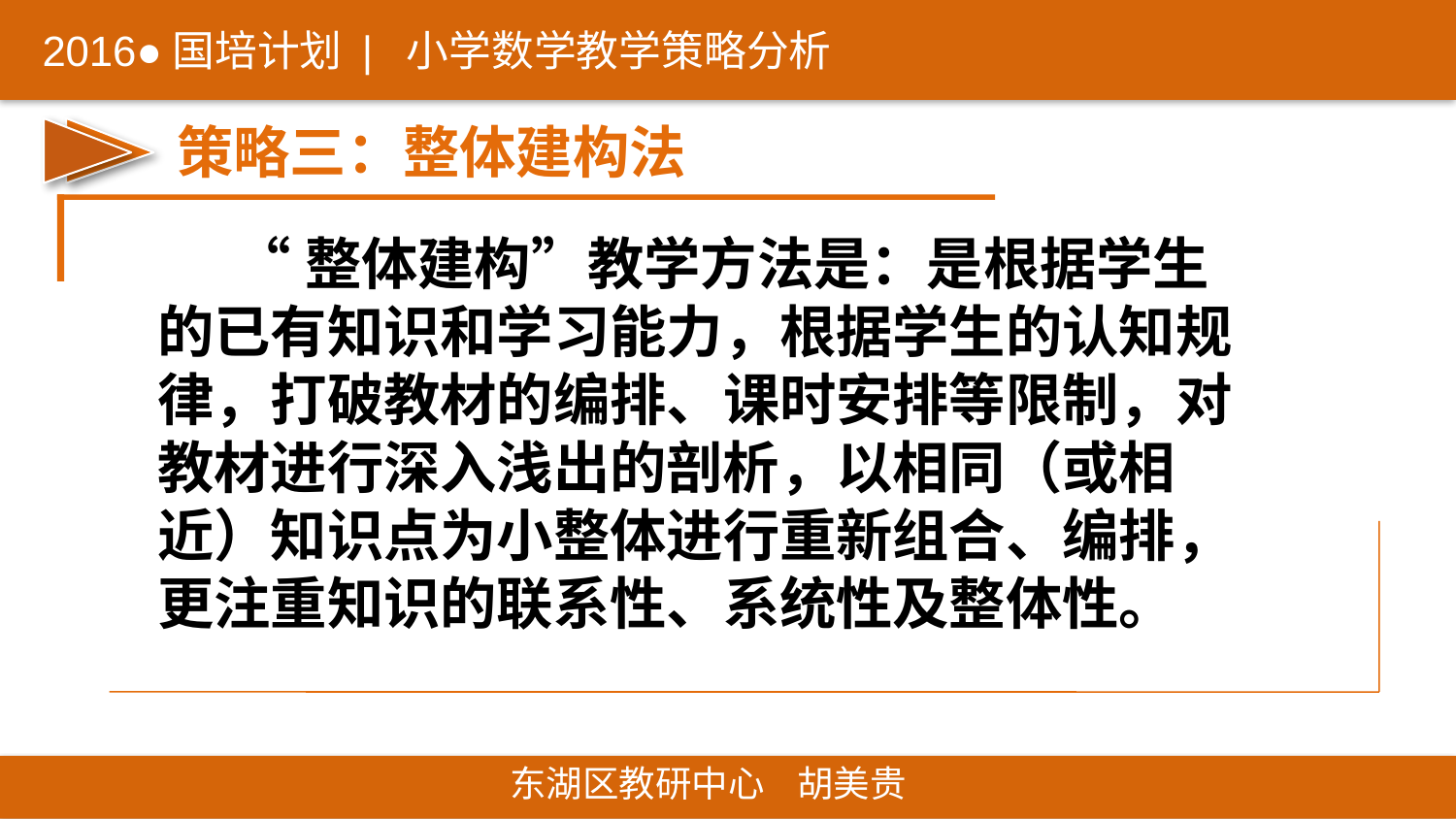

“整体建构”教学方法是：是根据学生的已有知识和学习能力，根据学生的认知规律，打破教材的编排、课时安排等限制，对教材进行深入浅出的剖析，以相同（或相近）知识点为小整体进行重新组合、编排，更注重知识的联系性、系统性及整体性。